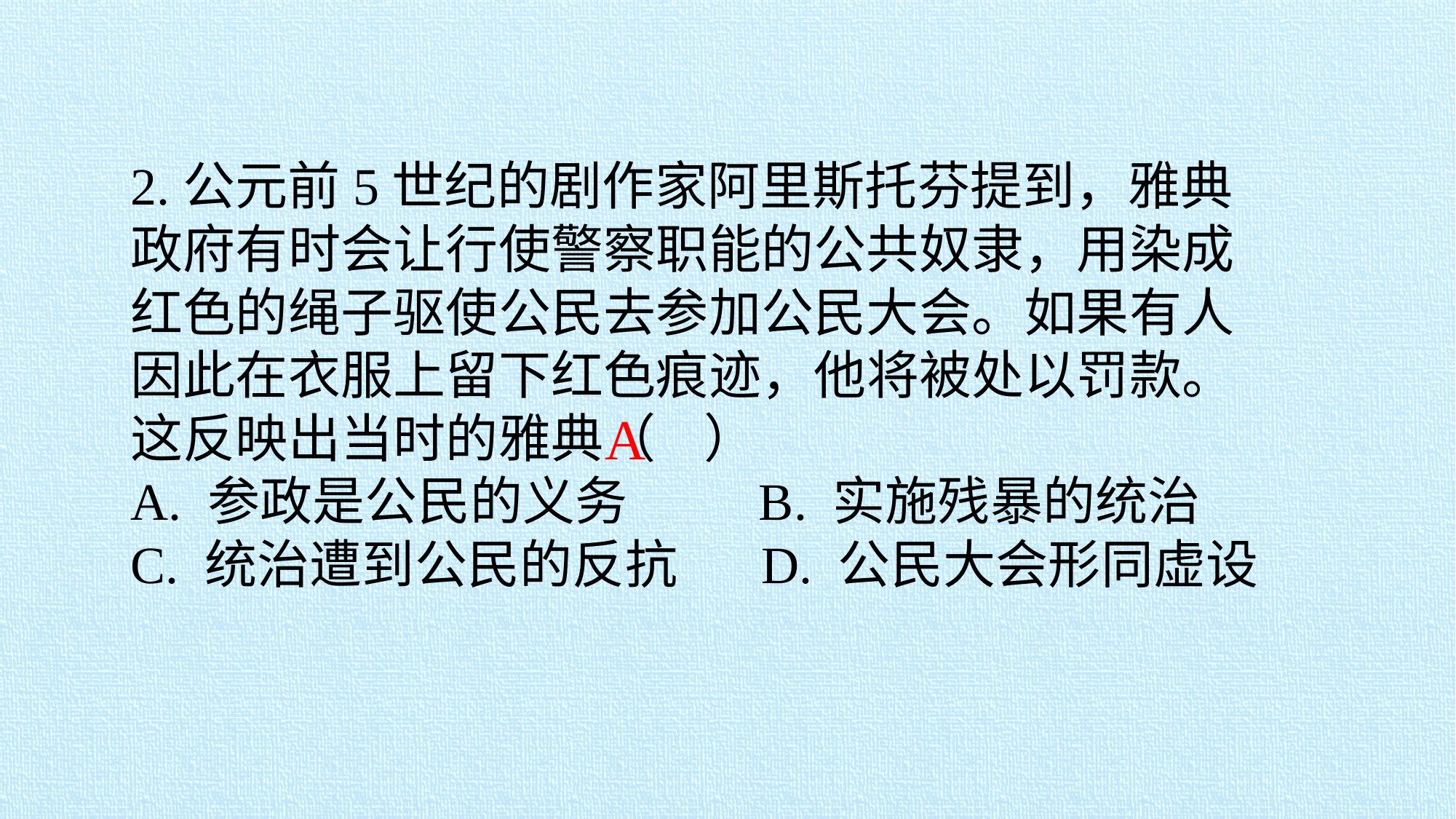

2.公元前5世纪的剧作家阿里斯托芬提到，雅典政府有时会让行使警察职能的公共奴隶，用染成红色的绳子驱使公民去参加公民大会。如果有人因此在衣服上留下红色痕迹，他将被处以罚款。这反映出当时的雅典（    ）
A. 参政是公民的义务          B. 实施残暴的统治
C. 统治遭到公民的反抗      D. 公民大会形同虚设
A